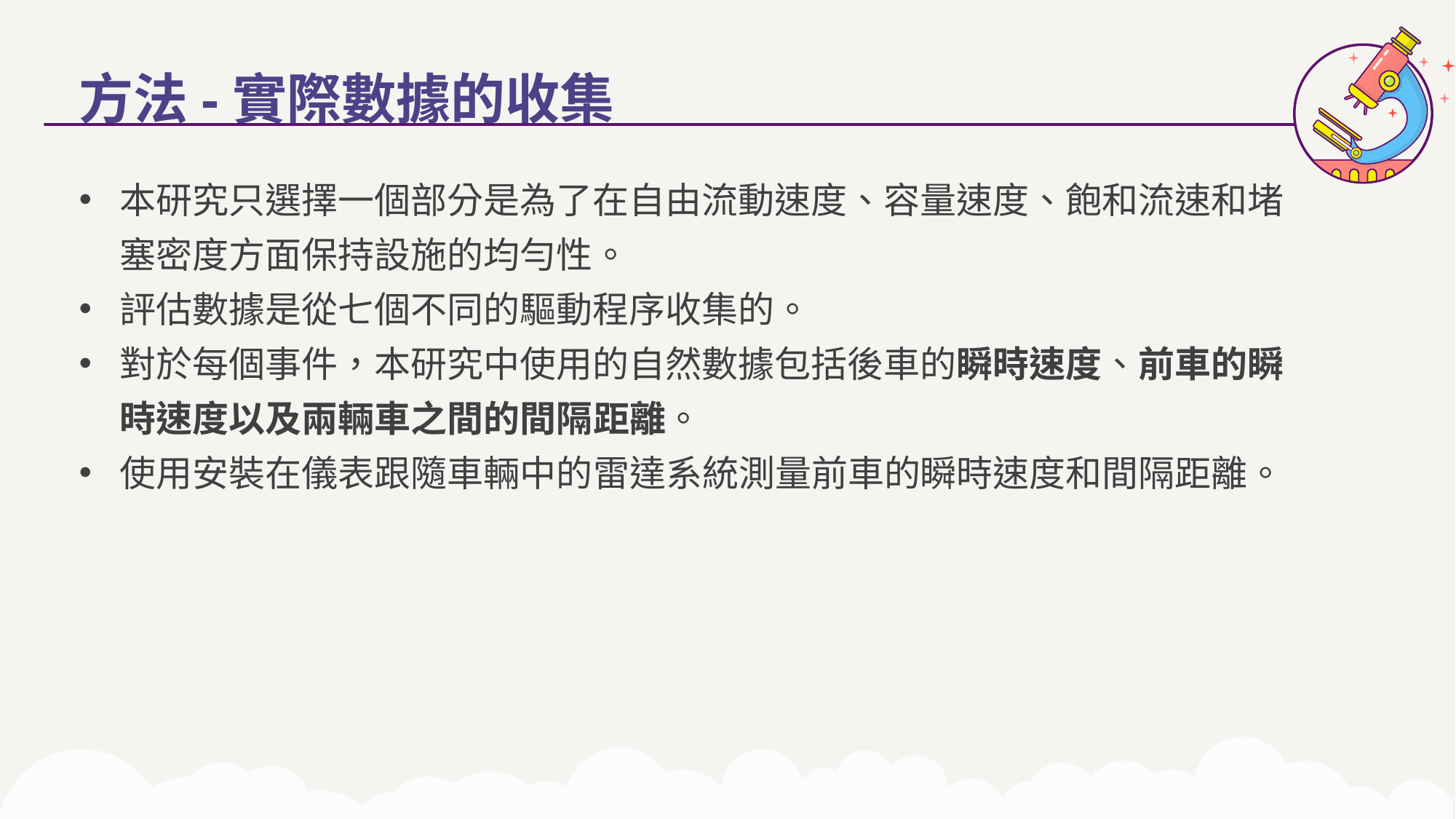

方法-實際數據的收集

本研究只選擇一個部分是為了在自由流動速度、容量速度、飽和流速和堵塞密度方面保持設施的均勻性。
評估數據是從七個不同的驅動程序收集的。
對於每個事件，本研究中使用的自然數據包括後車的瞬時速度、前車的瞬時速度以及兩輛車之間的間隔距離。
使用安裝在儀表跟隨車輛中的雷達系統測量前車的瞬時速度和間隔距離。